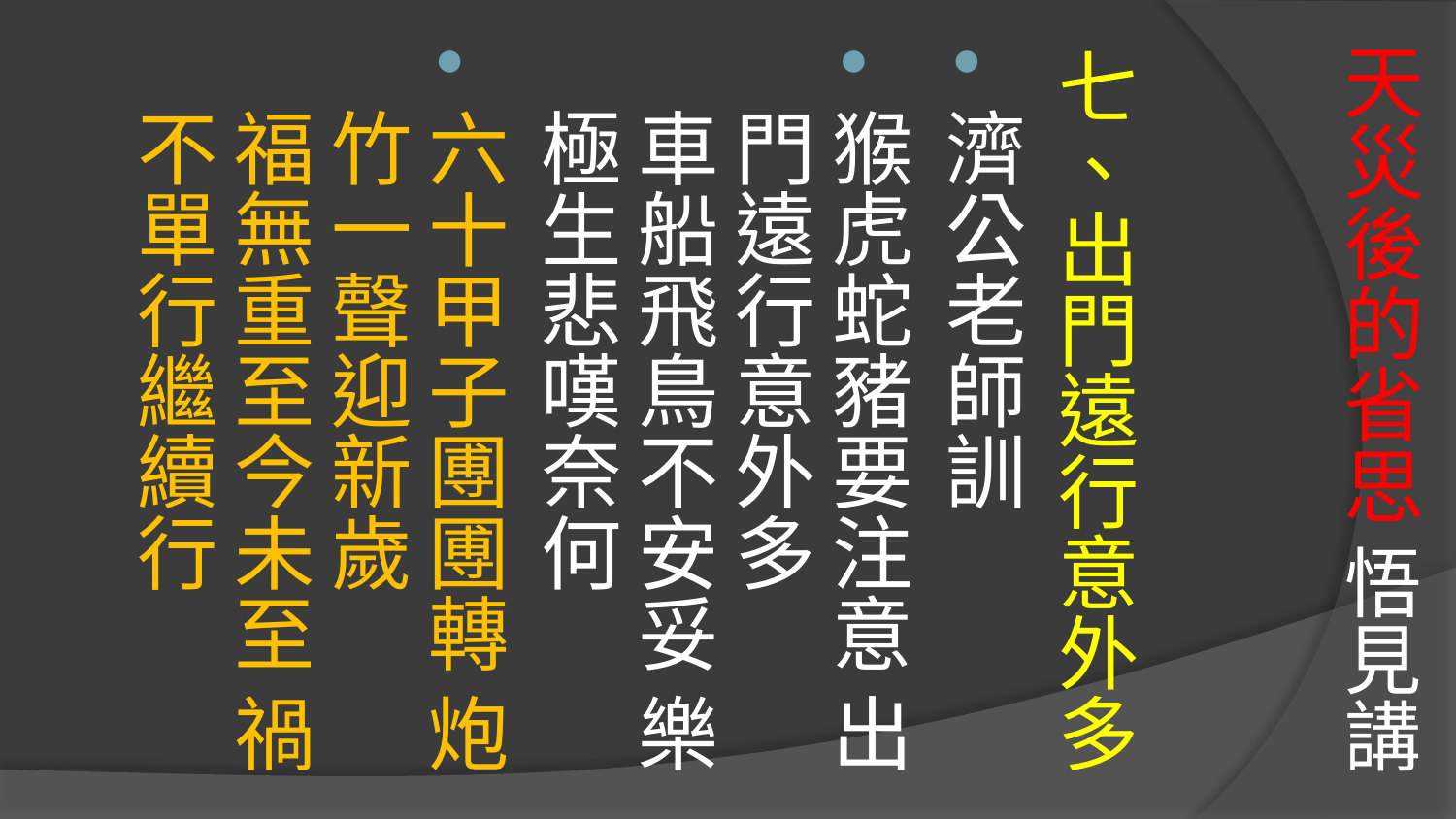

# 天災後的省思 悟見講
七、出門遠行意外多
濟公老師訓
猴虎蛇豬要注意 出門遠行意外多 
車船飛鳥不安妥 樂極生悲嘆奈何
六十甲子圑圑轉 炮竹一聲迎新歲 
福無重至今未至 禍不單行繼續行